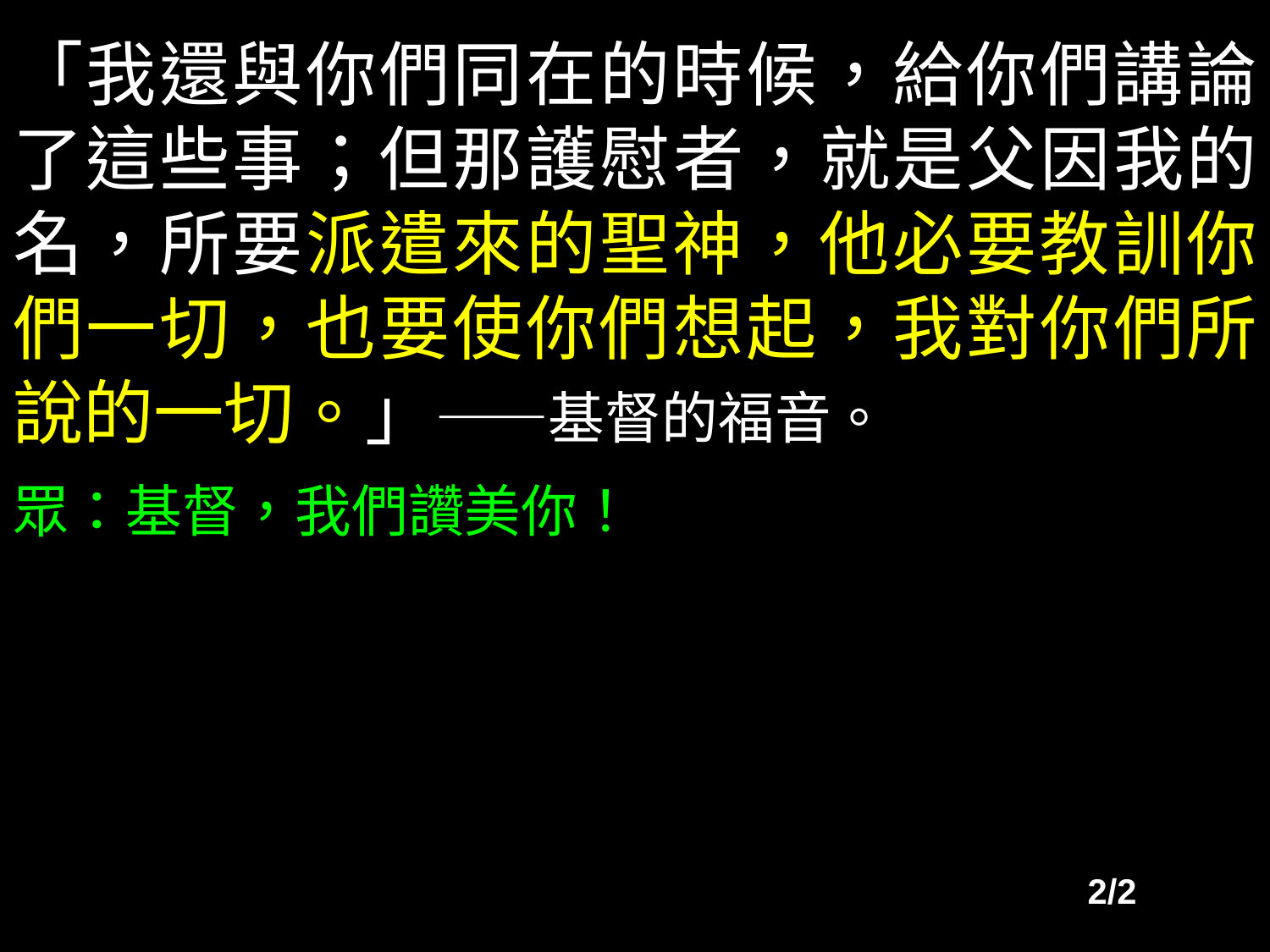

「我還與你們同在的時候，給你們講論了這些事；但那護慰者，就是父因我的名，所要派遣來的聖神，他必要教訓你們一切，也要使你們想起，我對你們所說的一切。」——基督的福音。
眾：基督，我們讚美你！

2/2